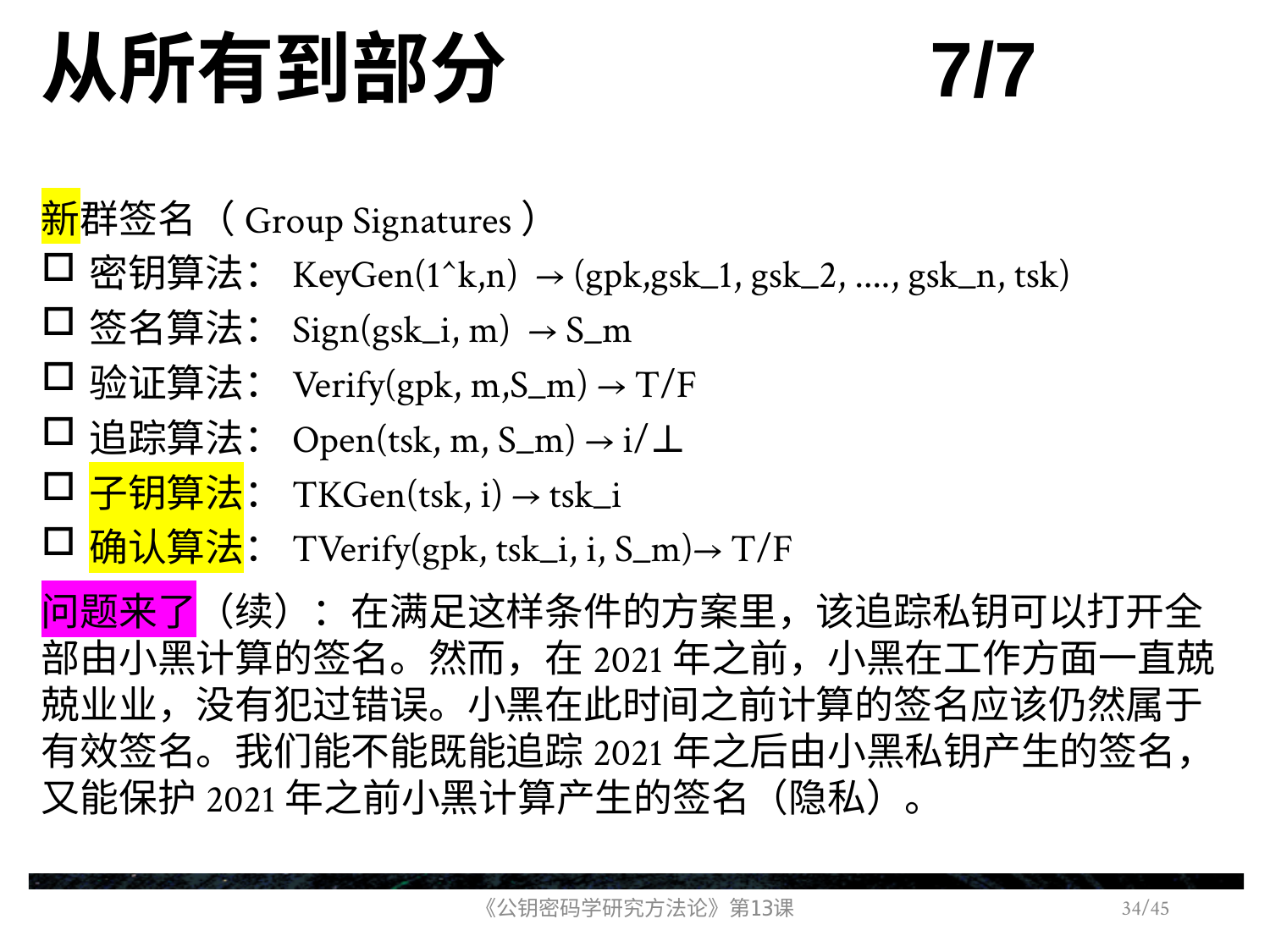

# 从所有到部分                       7/7
新群签名（Group Signatures）
密钥算法：KeyGen(1^k,n)  → (gpk,gsk_1, gsk_2, ...., gsk_n, tsk)
签名算法：Sign(gsk_i, m)  → S_m
验证算法：Verify(gpk, m,S_m) → T/F
追踪算法：Open(tsk, m, S_m) → i/⊥
子钥算法：TKGen(tsk, i) → tsk_i
确认算法：TVerify(gpk, tsk_i, i, S_m)→ T/F
问题来了（续）：在满足这样条件的方案里，该追踪私钥可以打开全部由小黑计算的签名。然而，在2021年之前，小黑在工作方面一直兢兢业业，没有犯过错误。小黑在此时间之前计算的签名应该仍然属于有效签名。我们能不能既能追踪2021年之后由小黑私钥产生的签名，又能保护2021年之前小黑计算产生的签名（隐私）。
《公钥密码学研究方法论》第13课
34/45